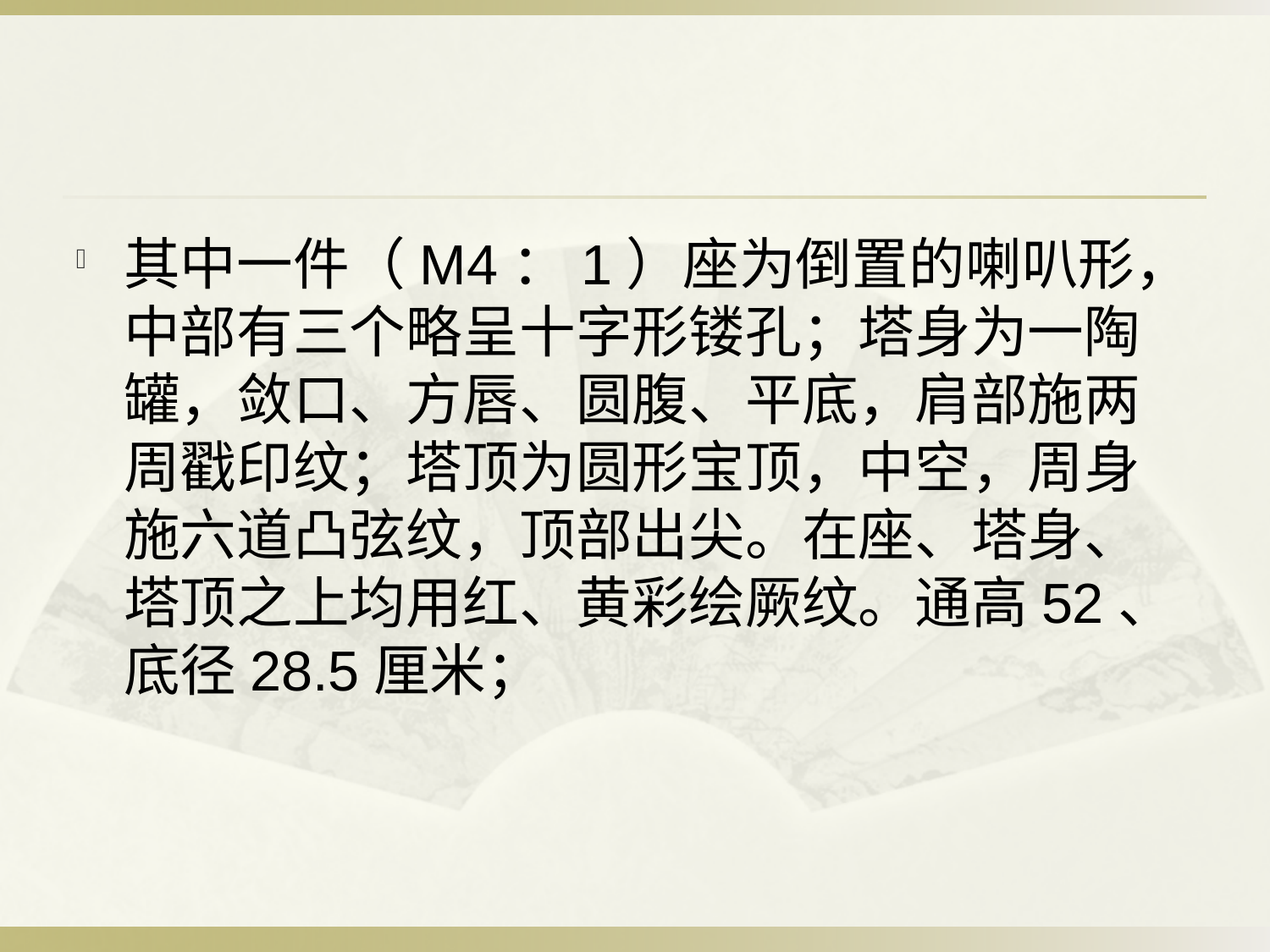

#
其中一件（M4：1）座为倒置的喇叭形，中部有三个略呈十字形镂孔；塔身为一陶罐，敛口、方唇、圆腹、平底，肩部施两周戳印纹；塔顶为圆形宝顶，中空，周身施六道凸弦纹，顶部出尖。在座、塔身、塔顶之上均用红、黄彩绘厥纹。通高52、底径28.5厘米；